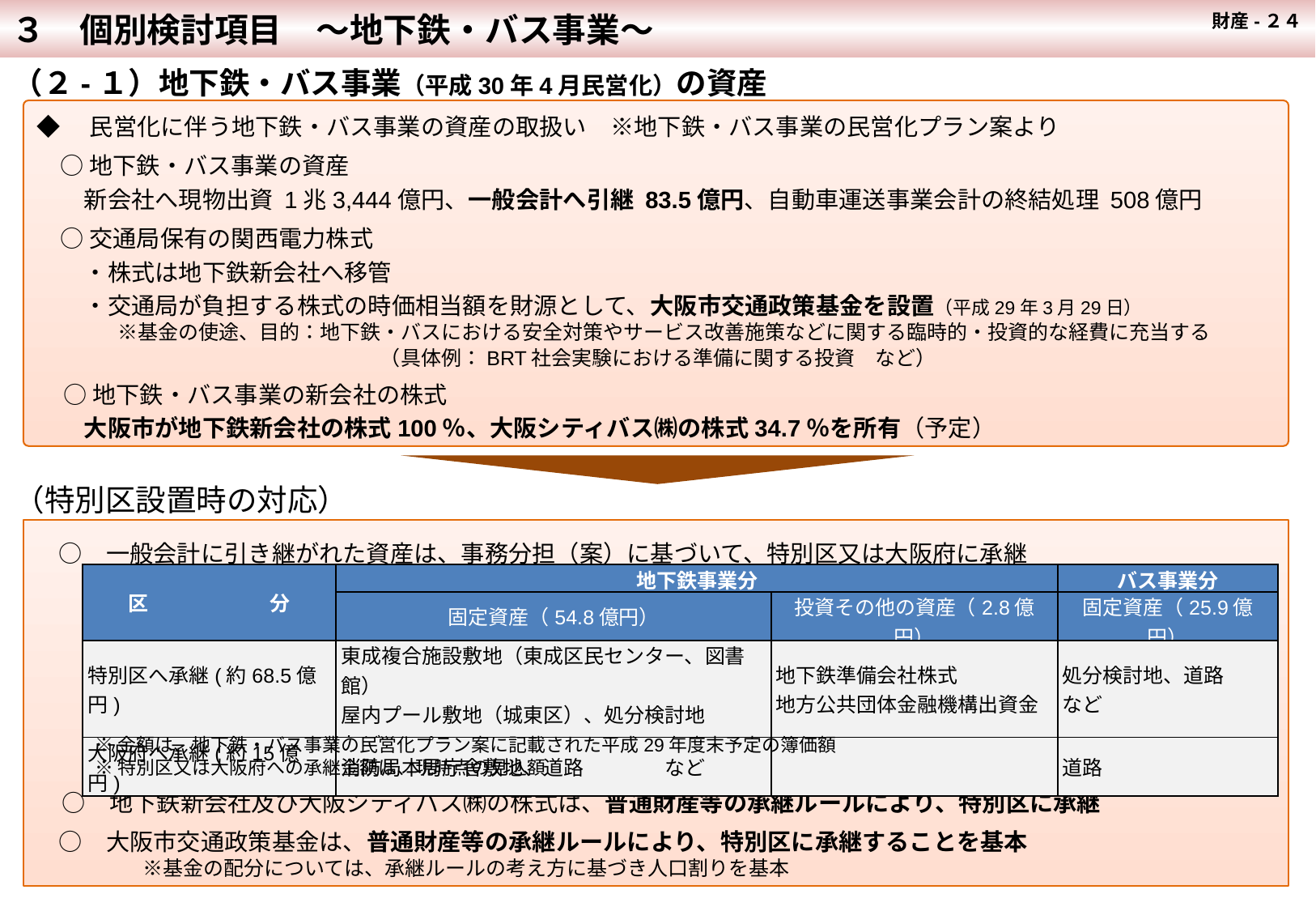

３　個別検討項目　～地下鉄・バス事業～
財産-２４
（２-１）地下鉄・バス事業（平成30年4月民営化）の資産
◆　民営化に伴う地下鉄・バス事業の資産の取扱い　※地下鉄・バス事業の民営化プラン案より
　○ 地下鉄・バス事業の資産
　　新会社へ現物出資 1兆3,444億円、一般会計へ引継 83.5億円、自動車運送事業会計の終結処理 508億円
　○ 交通局保有の関西電力株式
　　・株式は地下鉄新会社へ移管
　　・交通局が負担する株式の時価相当額を財源として、大阪市交通政策基金を設置（平成29年3月29日）
　　　※基金の使途、目的：地下鉄・バスにおける安全対策やサービス改善施策などに関する臨時的・投資的な経費に充当する
　　　　　　　　　　　　　　　　　（具体例：BRT社会実験における準備に関する投資　など）
　○ 地下鉄・バス事業の新会社の株式
　　大阪市が地下鉄新会社の株式100％、大阪シティバス㈱の株式34.7％を所有（予定）

（特別区設置時の対応）
　○　一般会計に引き継がれた資産は、事務分担（案）に基づいて、特別区又は大阪府に承継

　○　地下鉄新会社及び大阪シティバス㈱の株式は、普通財産等の承継ルールにより、特別区に承継
　○　大阪市交通政策基金は、普通財産等の承継ルールにより、特別区に承継することを基本
　　　　※基金の配分については、承継ルールの考え方に基づき人口割りを基本

| 区　　　　　　分 | 地下鉄事業分 |  | バス事業分 |
| --- | --- | --- | --- |
|  | 固定資産（54.8億円） | 投資その他の資産（2.8億円） | 固定資産（25.9億円） |
| 特別区へ承継(約68.5億円) | 東成複合施設敷地（東成区民センター、図書館） 屋内プール敷地（城東区）、処分検討地　　　など | 地下鉄準備会社株式 地方公共団体金融機構出資金 | 処分検討地、道路 など |
| 大阪府へ承継(約15億円) | 消防局本局庁舎敷地、道路　　　　など |  | 道路 |
※金額は、地下鉄・バス事業の民営化プラン案に記載された平成29年度末予定の簿価額
※特別区又は大阪府への承継金額は、現時点の見込額